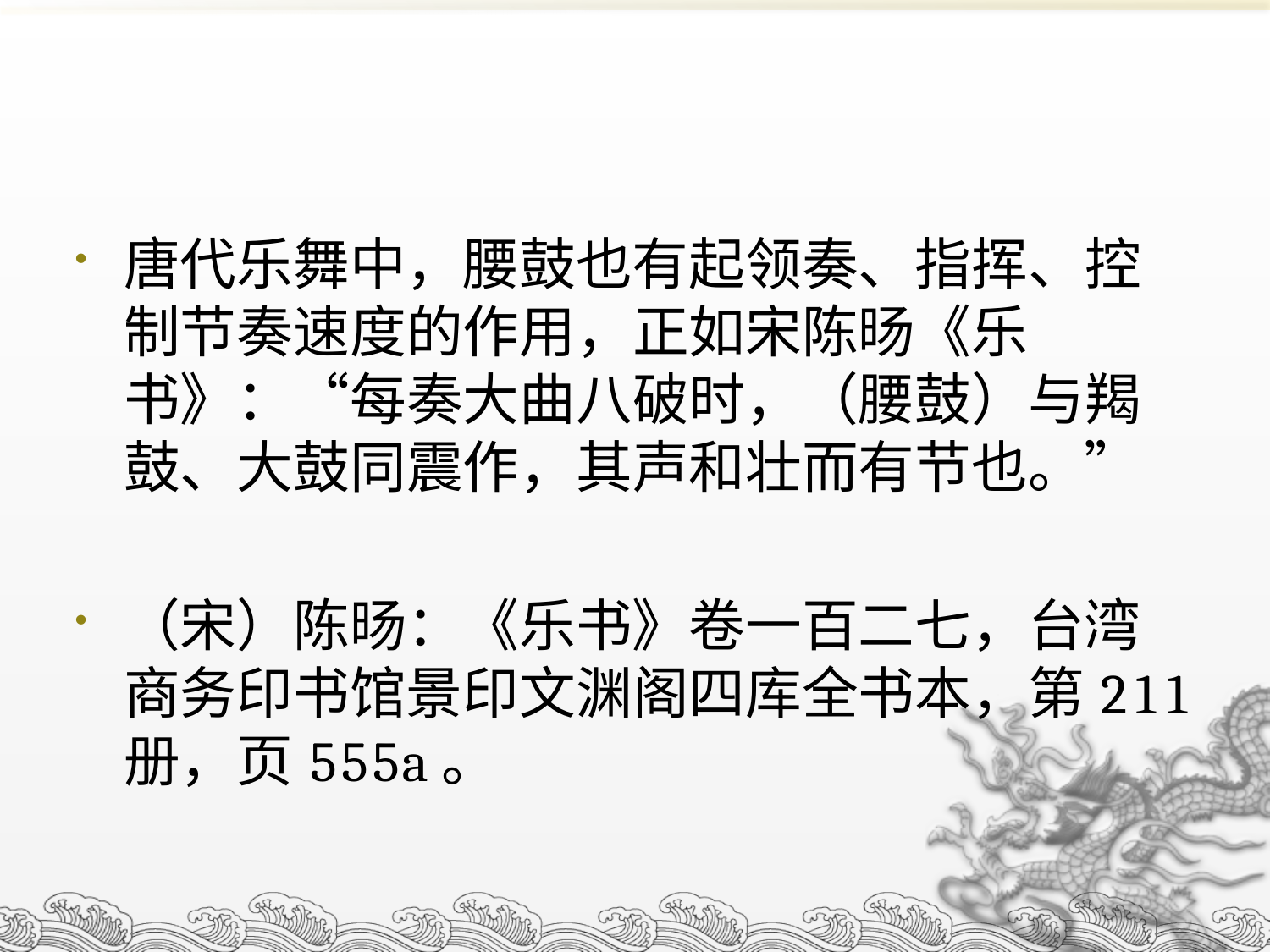

#
唐代乐舞中，腰鼓也有起领奏、指挥、控制节奏速度的作用，正如宋陈旸《乐书》：“每奏大曲八破时，（腰鼓）与羯鼓、大鼓同震作，其声和壮而有节也。”

（宋）陈旸：《乐书》卷一百二七，台湾商务印书馆景印文渊阁四库全书本，第211册，页555a。